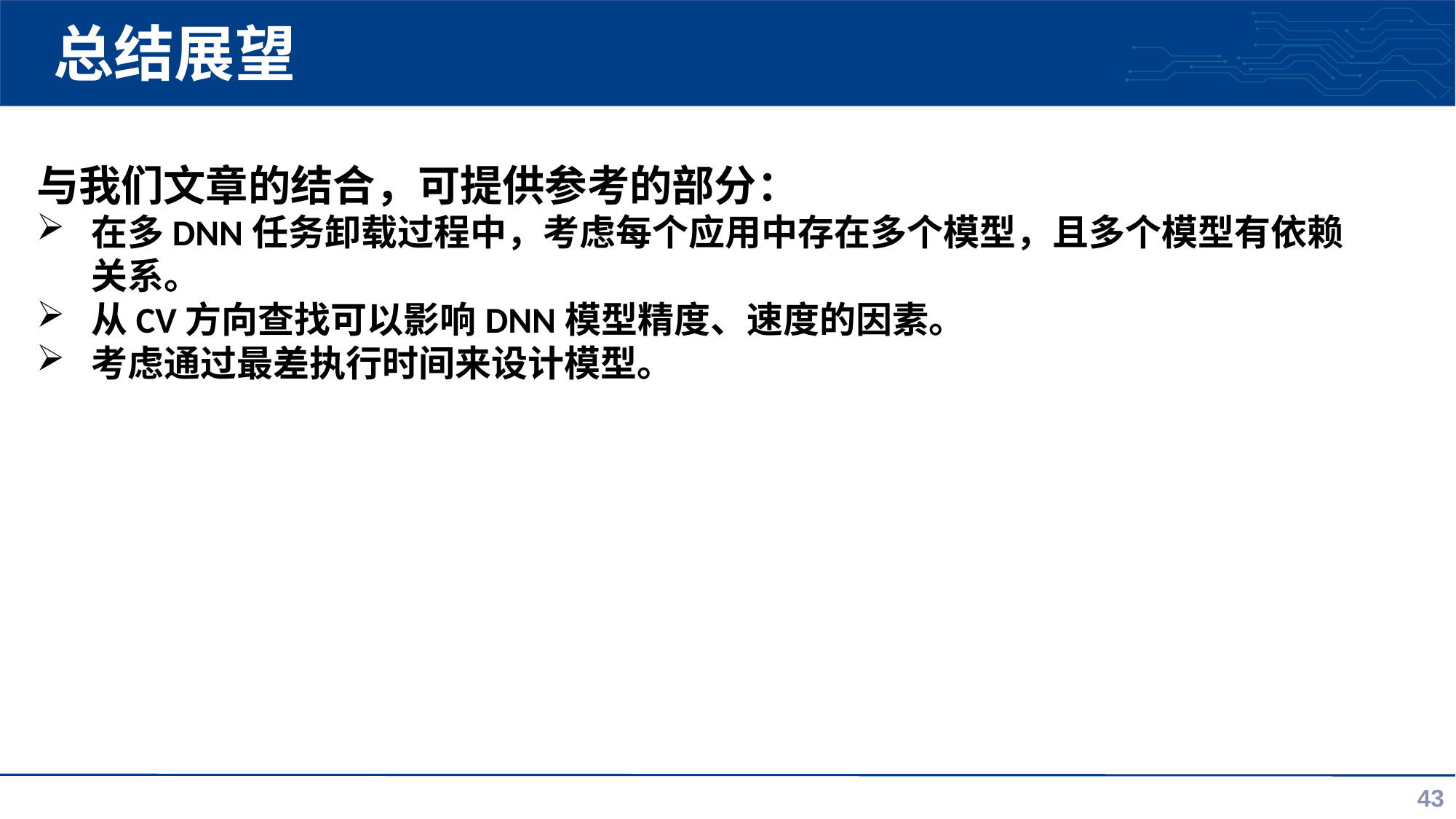

# 总结展望
与我们文章的结合，可提供参考的部分：
在多DNN任务卸载过程中，考虑每个应用中存在多个模型，且多个模型有依赖关系。
从CV方向查找可以影响DNN模型精度、速度的因素。
考虑通过最差执行时间来设计模型。
43